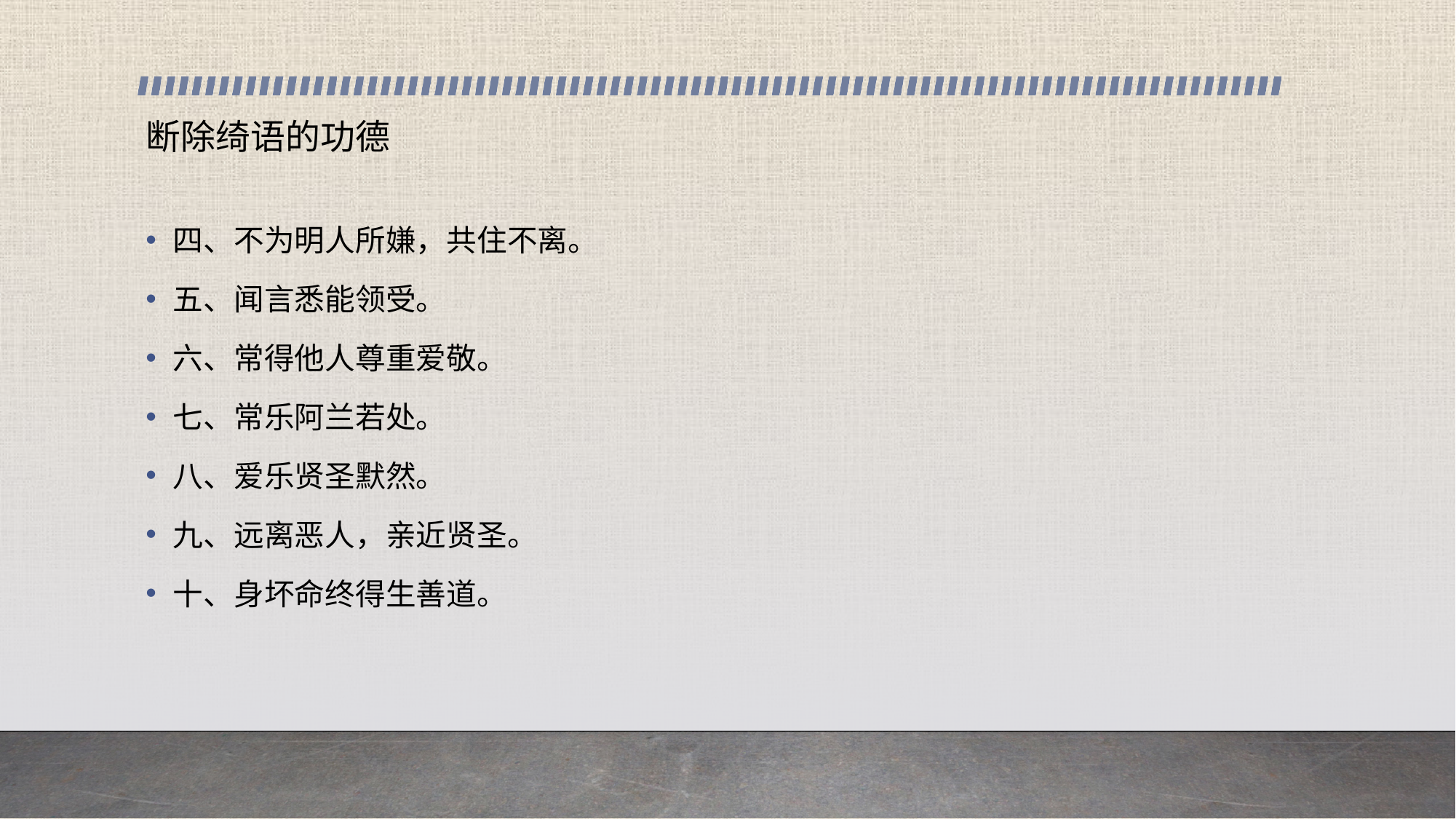

# 断除绮语的功德
四、不为明人所嫌，共住不离。
五、闻言悉能领受。
六、常得他人尊重爱敬。
七、常乐阿兰若处。
八、爱乐贤圣默然。
九、远离恶人，亲近贤圣。
十、身坏命终得生善道。